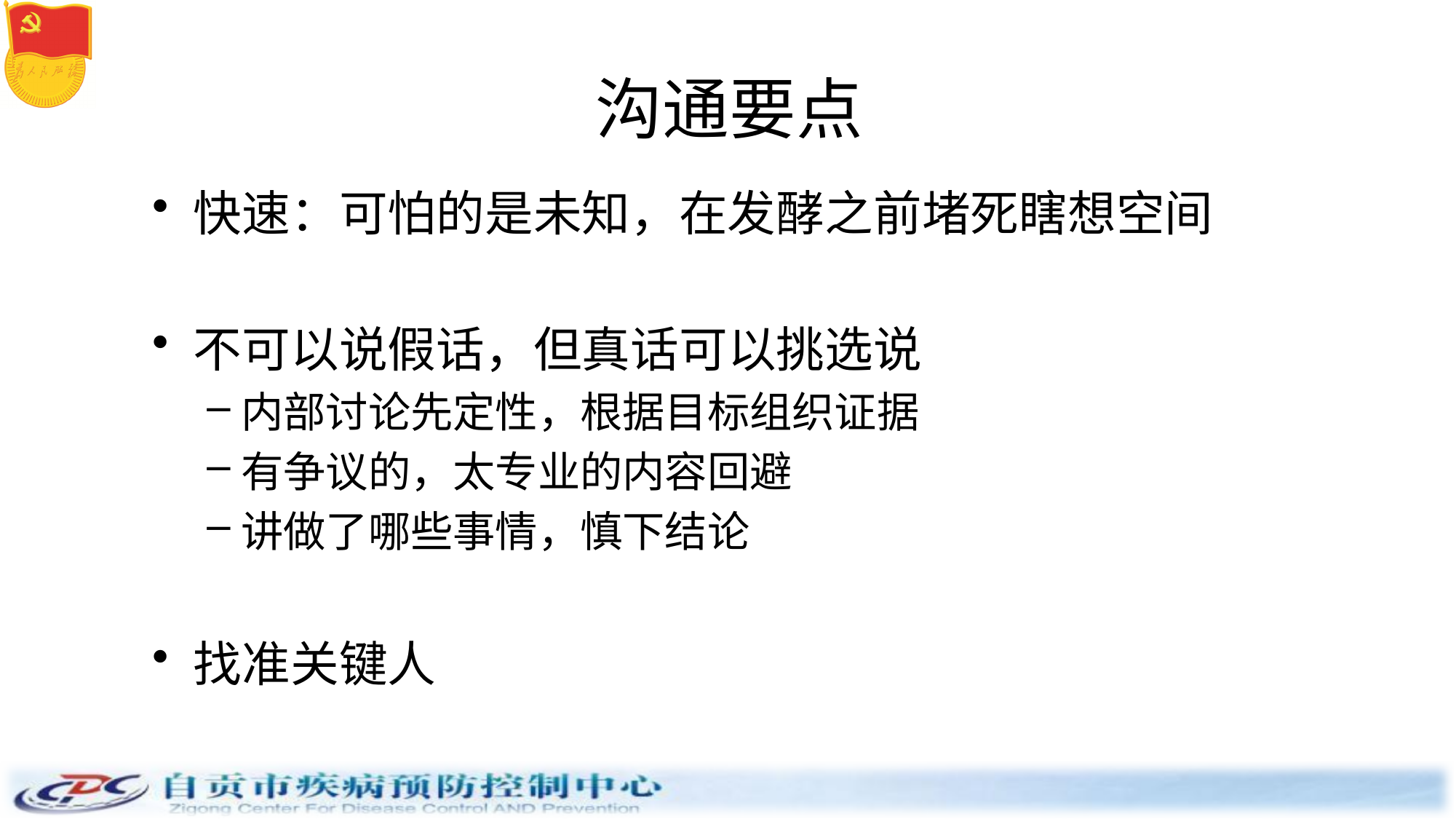

# 沟通要点
快速：可怕的是未知，在发酵之前堵死瞎想空间

不可以说假话，但真话可以挑选说
内部讨论先定性，根据目标组织证据
有争议的，太专业的内容回避
讲做了哪些事情，慎下结论

找准关键人